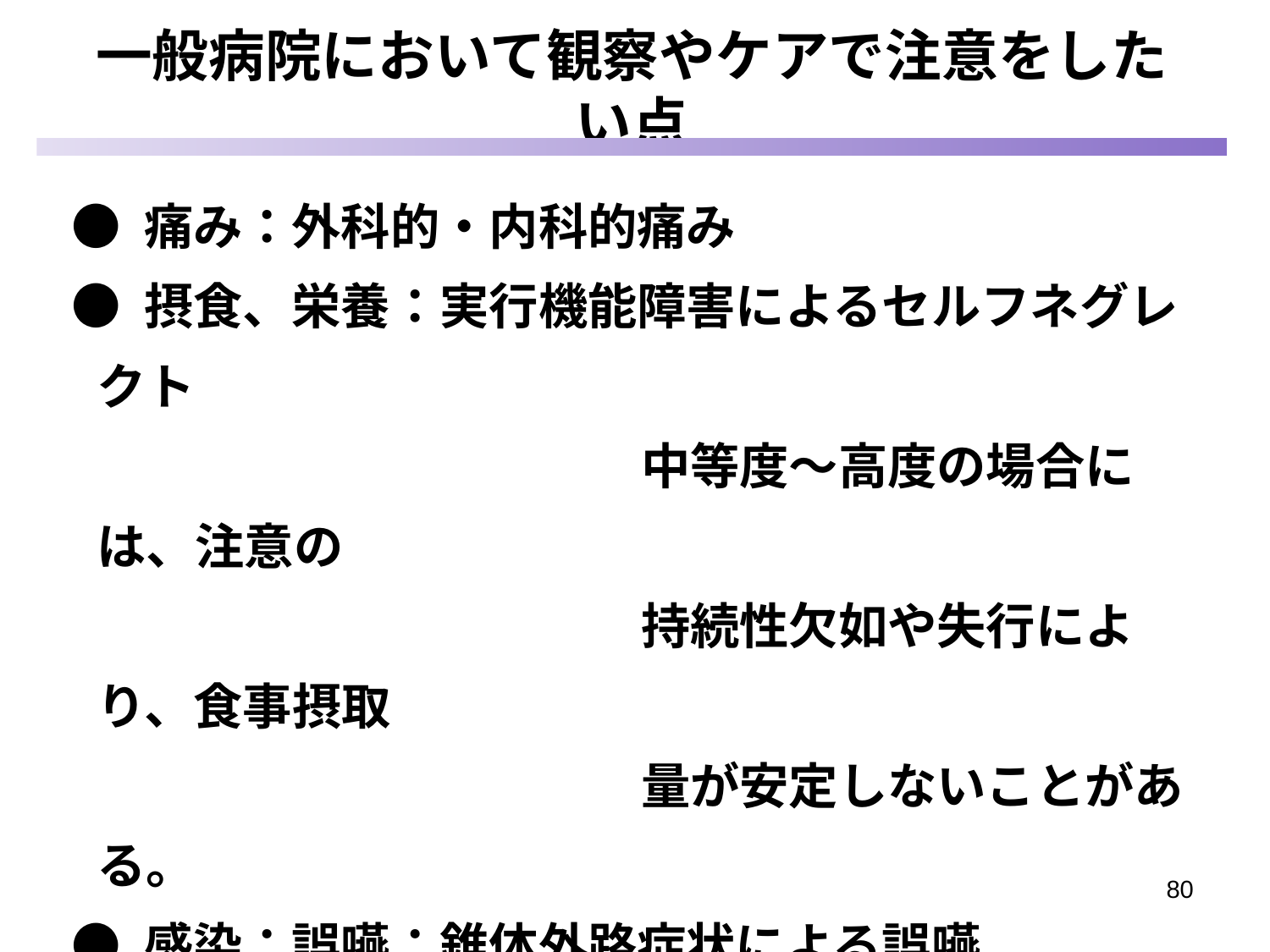

一般病院において観察やケアで注意をしたい点

  ● 痛み：外科的・内科的痛み
  ● 摂食、栄養：実行機能障害によるセルフネグレクト
　　　　　　　　　　　　中等度～高度の場合には、注意の
　　　　　　　　　　　　持続性欠如や失行により、食事摂取
　　　　　　　　　　　　量が安定しないことがある。
  ● 感染：誤嚥：錐体外路症状による誤嚥
	     　　：尿路感染：実行機能障害による飲水の低下
   認知機能障害により、自覚症状をうまく伝える
   ことが苦手になる
   医療者が積極的に拾い上げる姿勢が大事
80